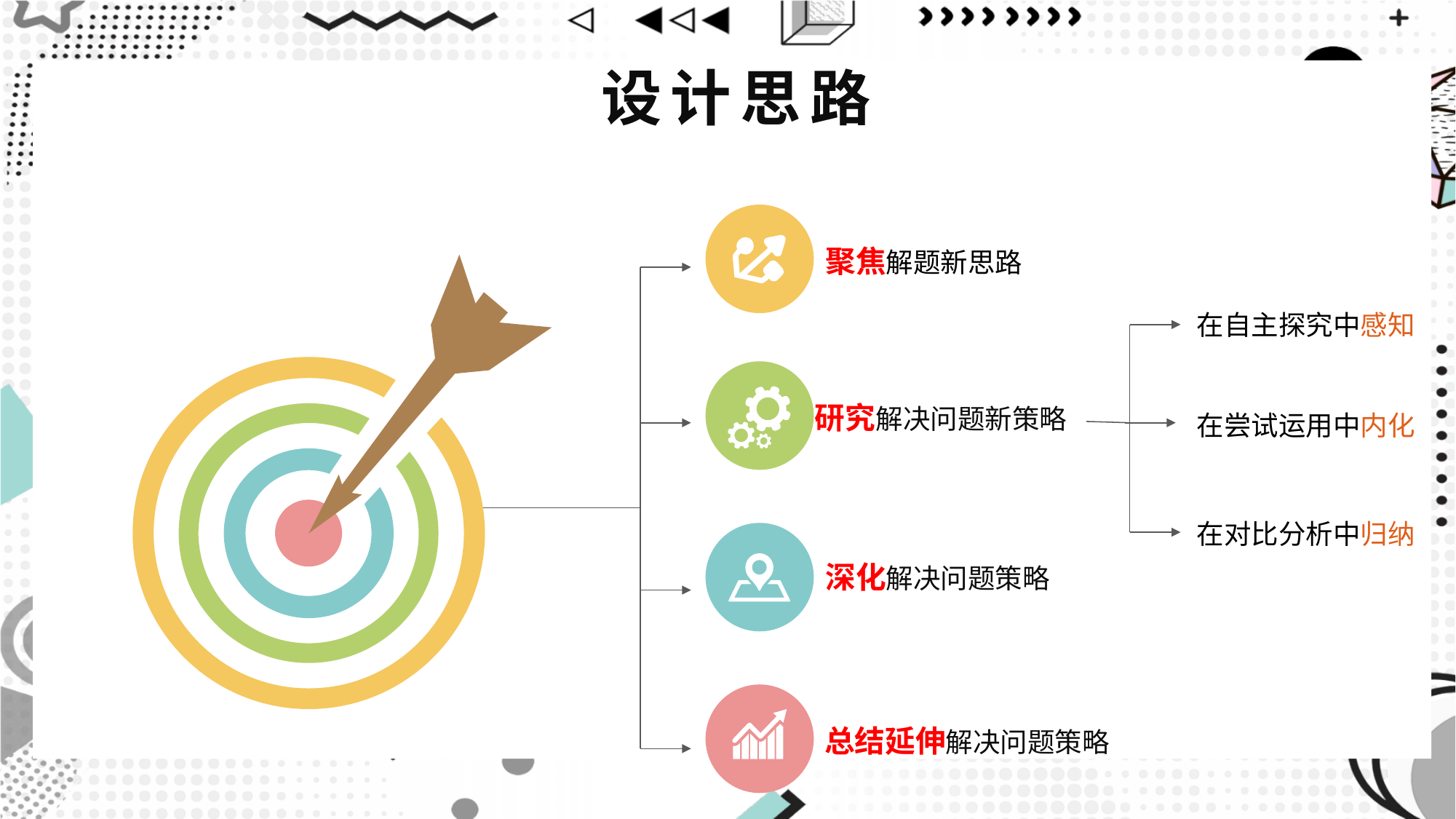

设计思路

 聚焦解题新思路

 在自主探究中感知

研究解决问题新策略
 在尝试运用中内化

 在对比分析中归纳

 深化解决问题策略

总结延伸解决问题策略